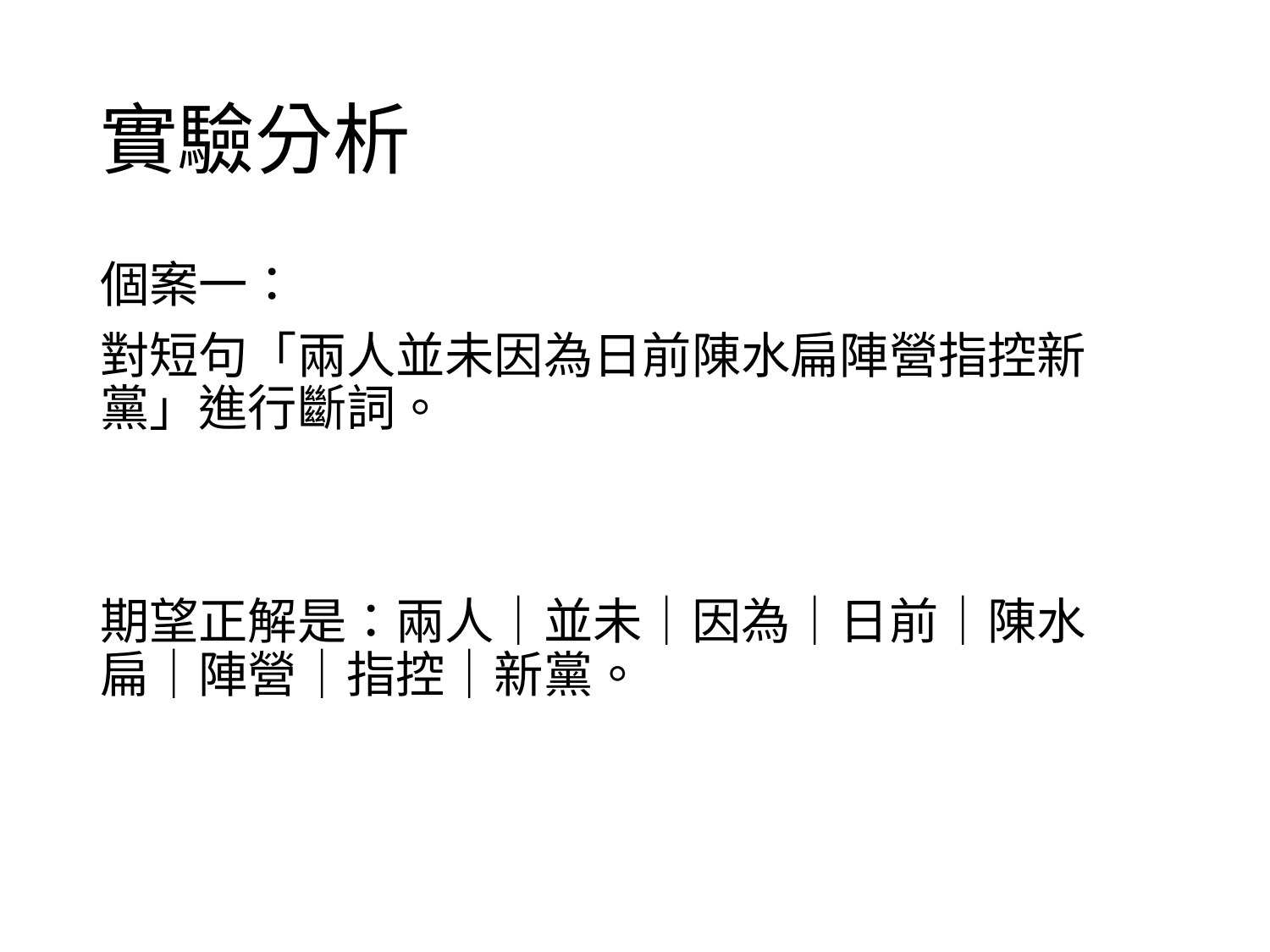

# 實驗分析
個案一：
對短句「兩人並未因為日前陳水扁陣營指控新黨」進行斷詞。

期望正解是：兩人｜並未｜因為｜日前｜陳水扁｜陣營｜指控｜新黨。